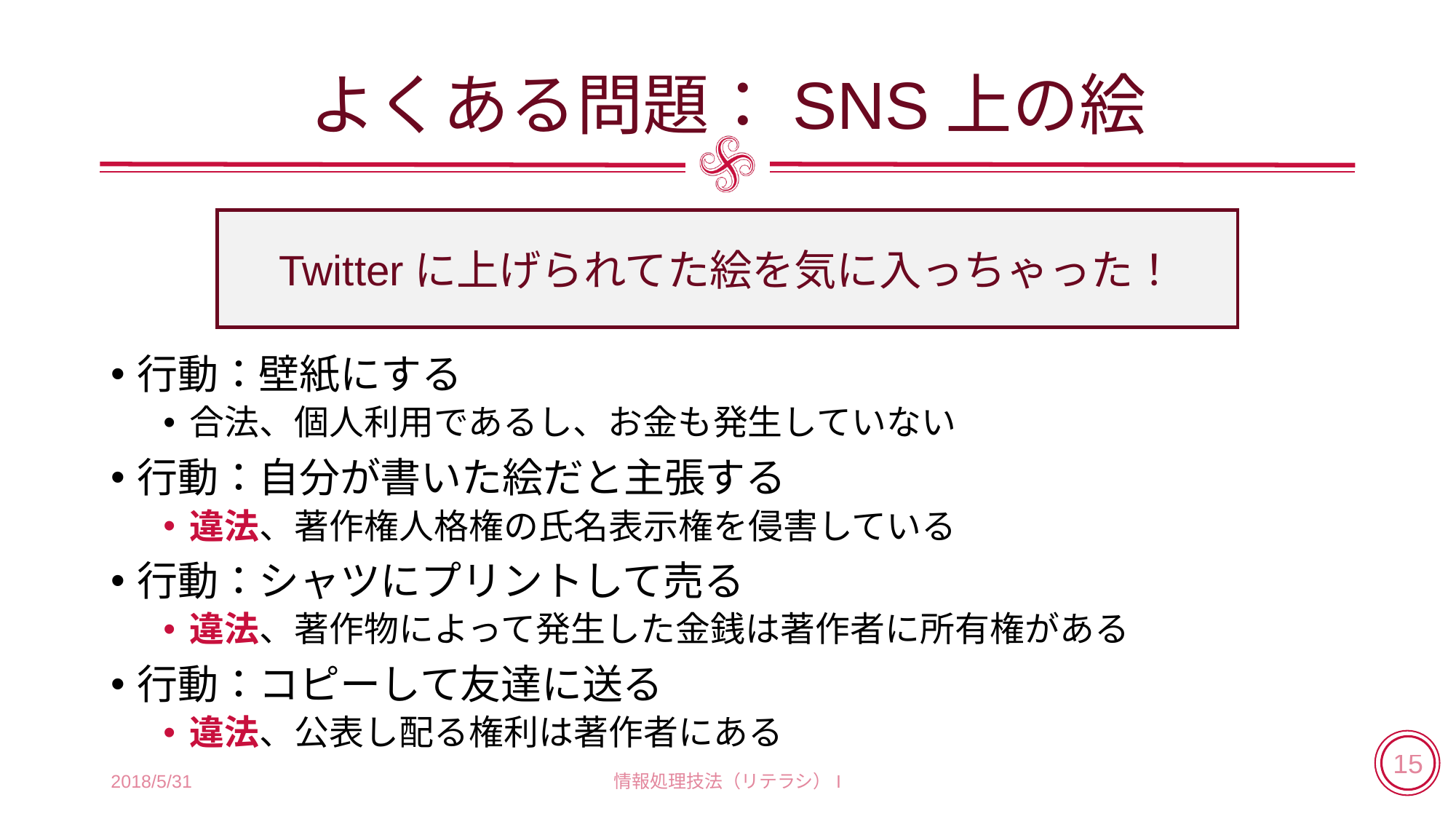

# よくある問題：SNS上の絵
Twitterに上げられてた絵を気に入っちゃった！
行動：壁紙にする
合法、個人利用であるし、お金も発生していない
行動：自分が書いた絵だと主張する
違法、著作権人格権の氏名表示権を侵害している
行動：シャツにプリントして売る
違法、著作物によって発生した金銭は著作者に所有権がある
行動：コピーして友達に送る
違法、公表し配る権利は著作者にある
2018/5/31
情報処理技法（リテラシ）I